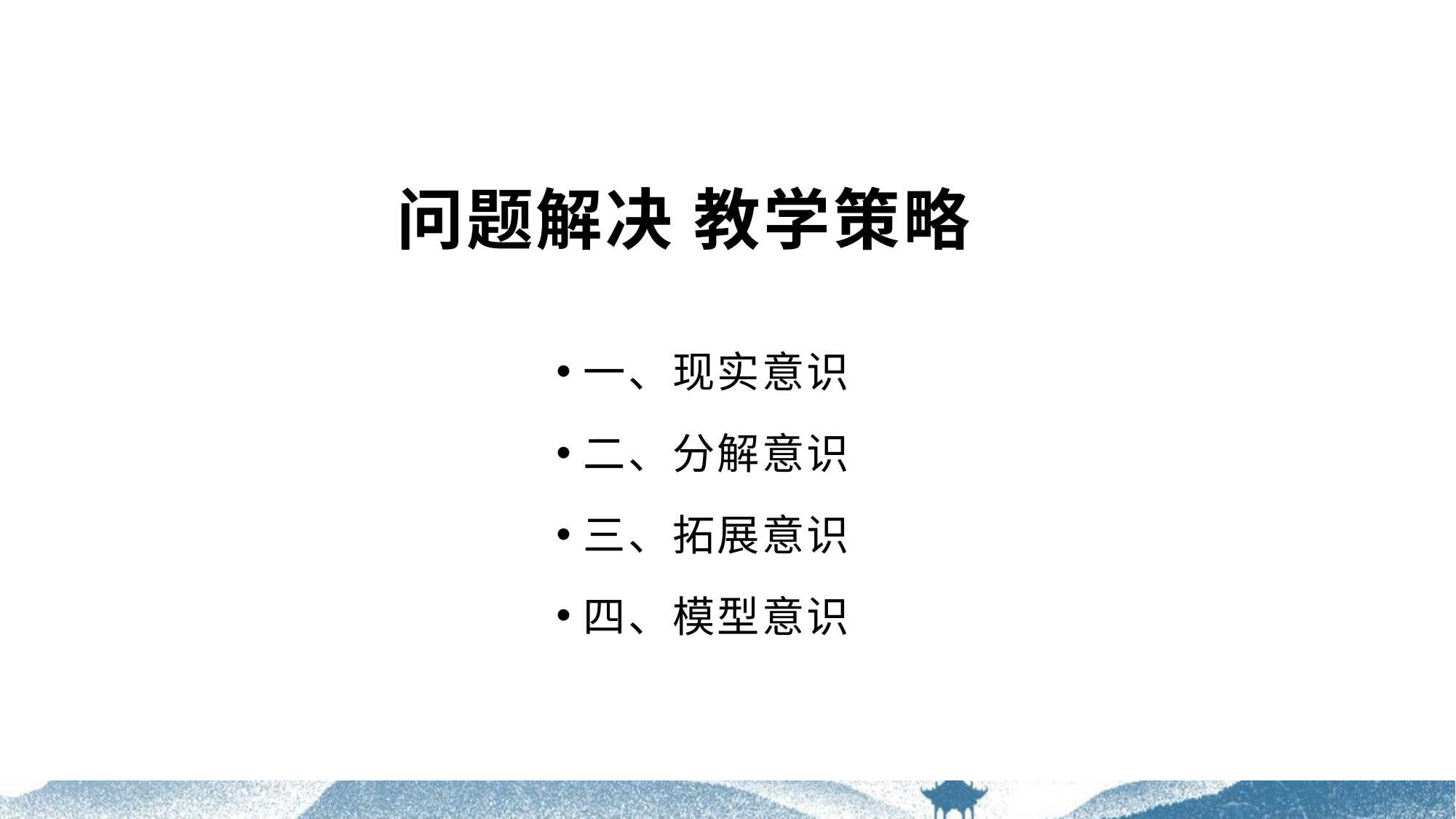

# 问题解决 教学策略
一、现实意识
二、分解意识
三、拓展意识
四、模型意识